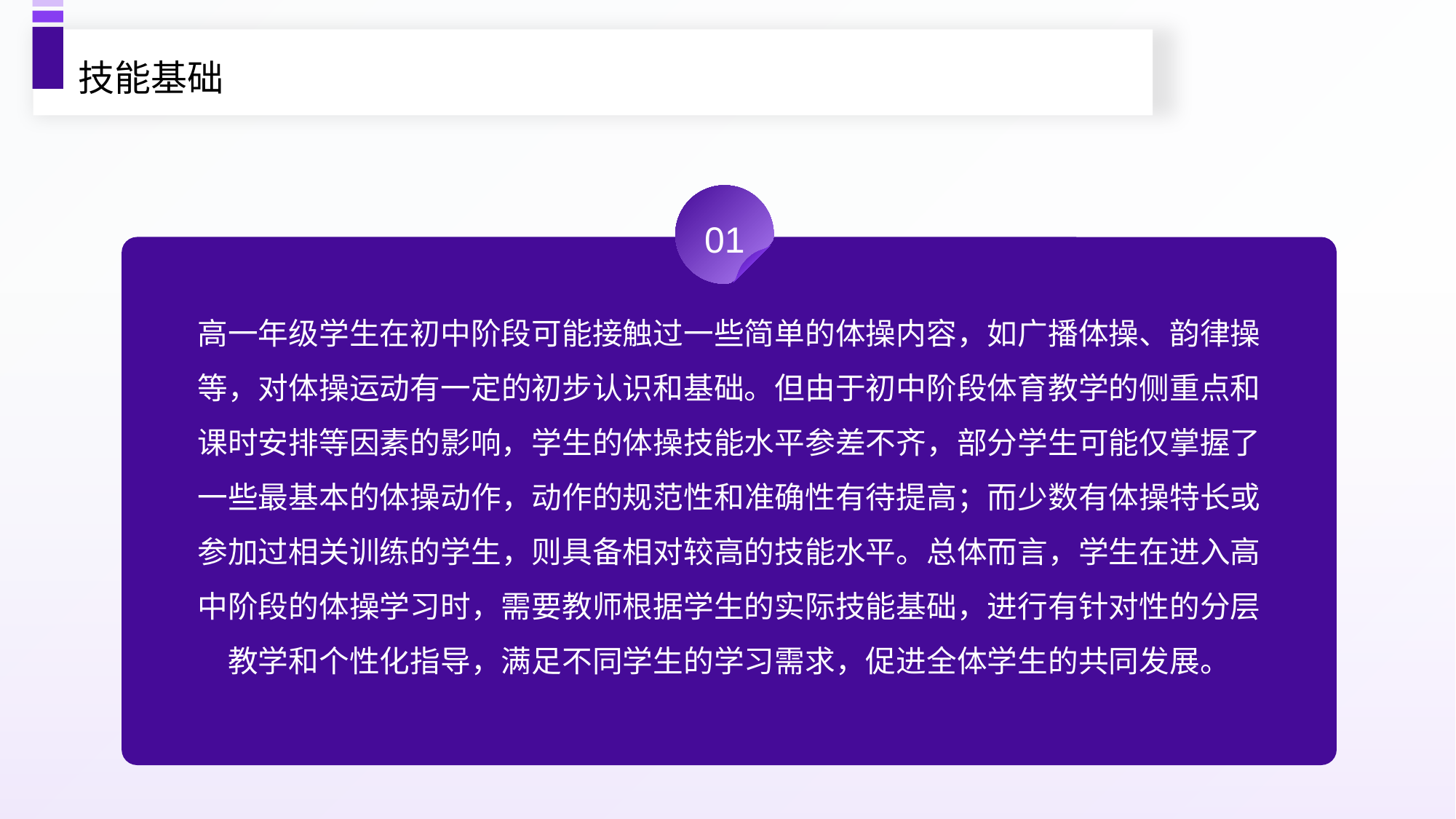

技能基础

01

高一年级学生在初中阶段可能接触过一些简单的体操内容，如广播体操、韵律操等，对体操运动有一定的初步认识和基础。但由于初中阶段体育教学的侧重点和课时安排等因素的影响，学生的体操技能水平参差不齐，部分学生可能仅掌握了一些最基本的体操动作，动作的规范性和准确性有待提高；而少数有体操特长或参加过相关训练的学生，则具备相对较高的技能水平。总体而言，学生在进入高中阶段的体操学习时，需要教师根据学生的实际技能基础，进行有针对性的分层教学和个性化指导，满足不同学生的学习需求，促进全体学生的共同发展。